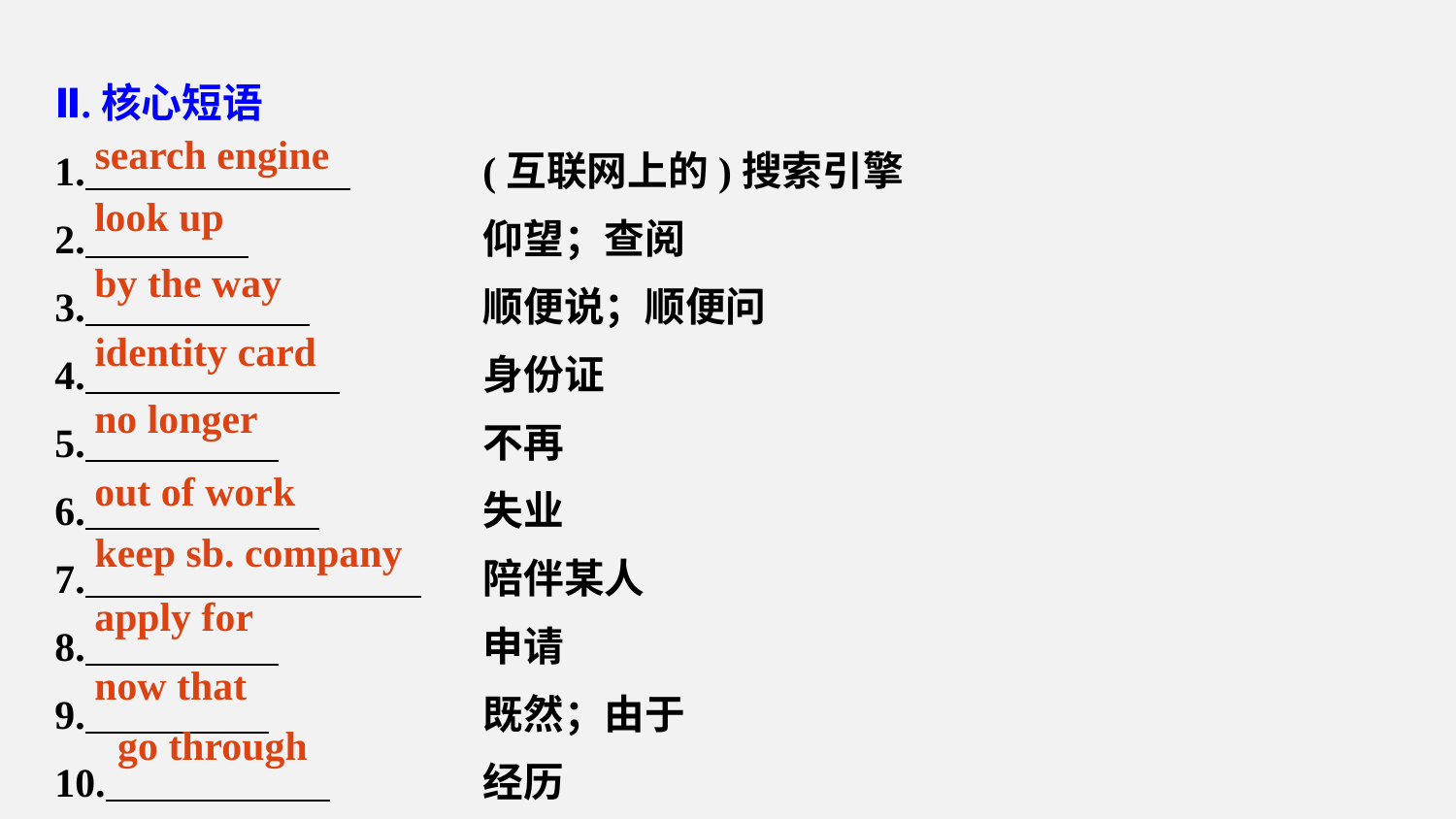

Ⅱ.核心短语
1.                           	(互联网上的)搜索引擎
2.                 	仰望；查阅
3.                       	顺便说；顺便问
4.                          	身份证
5.                    	不再
6.                        	失业
7.                                  	陪伴某人
8.                    	申请
9.                   	既然；由于
10.                       	经历
search engine
look up
by the way
identity card
no longer
out of work
keep sb. company
apply for
now that
go through